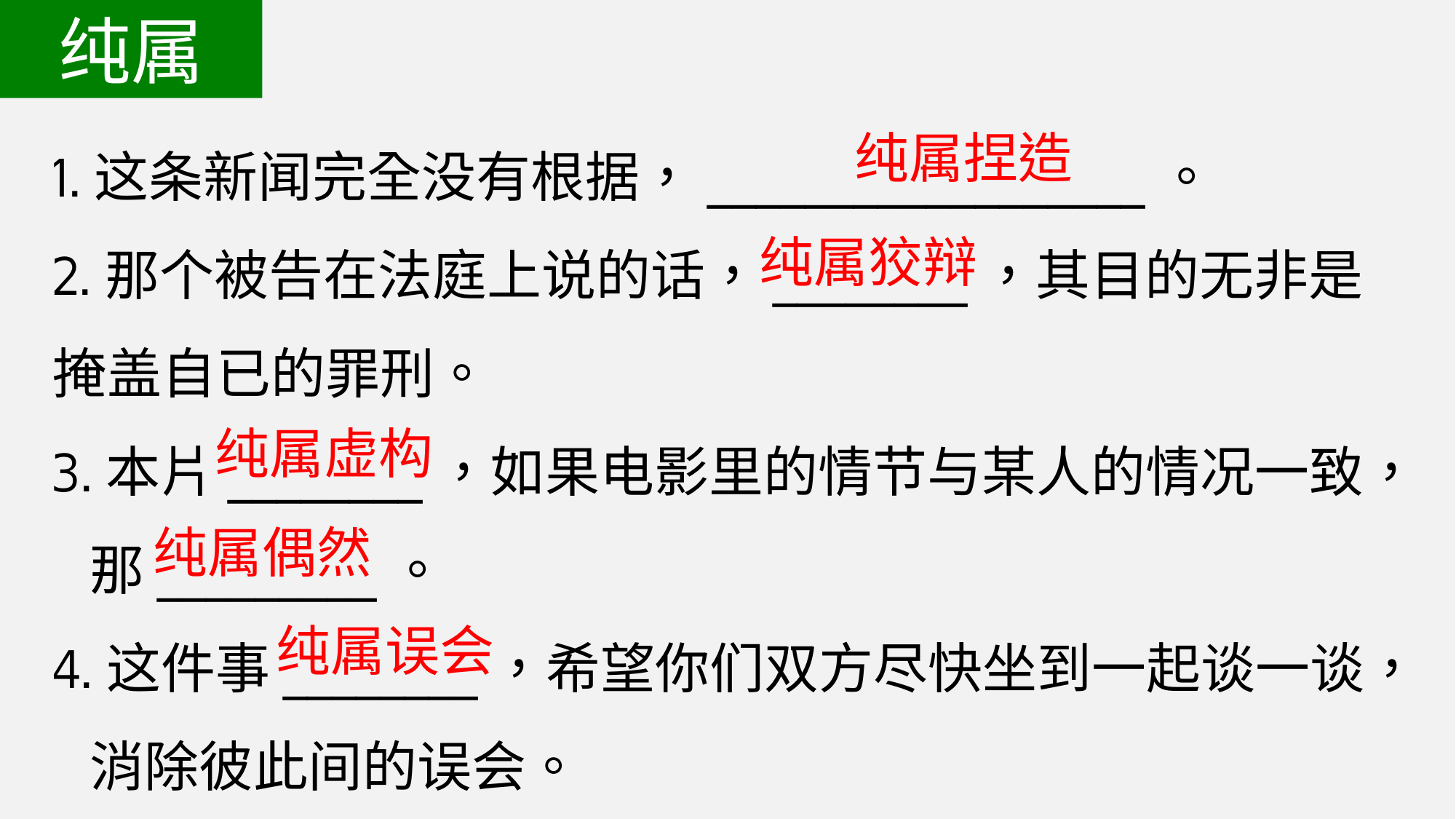

纯属
1.这条新闻完全没有根据，__________________。
2.那个被告在法庭上说的话，________，其目的无非是掩盖自已的罪刑。
3.本片________，如果电影里的情节与某人的情况一致，
  那_________。
4.这件事________，希望你们双方尽快坐到一起谈一谈，
  消除彼此间的误会。
纯属捏造
纯属狡辩
纯属虚构
纯属偶然
纯属误会